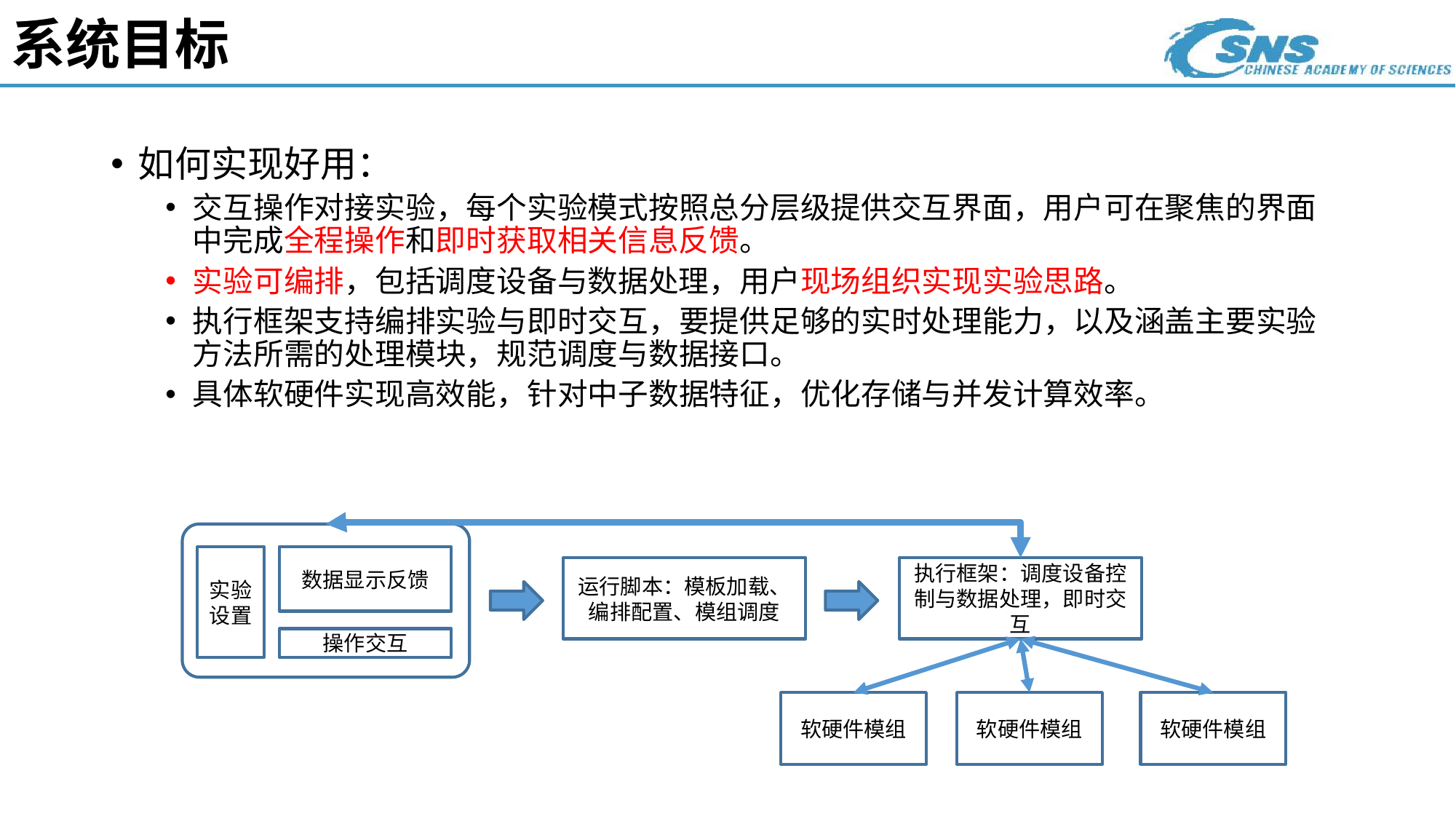

# 系统目标
如何实现好用：
交互操作对接实验，每个实验模式按照总分层级提供交互界面，用户可在聚焦的界面中完成全程操作和即时获取相关信息反馈。
实验可编排，包括调度设备与数据处理，用户现场组织实现实验思路。
执行框架支持编排实验与即时交互，要提供足够的实时处理能力，以及涵盖主要实验方法所需的处理模块，规范调度与数据接口。
具体软硬件实现高效能，针对中子数据特征，优化存储与并发计算效率。

实验设置
数据显示反馈
运行脚本：模板加载、编排配置、模组调度
执行框架：调度设备控制与数据处理，即时交互

操作交互
软硬件模组
软硬件模组
软硬件模组